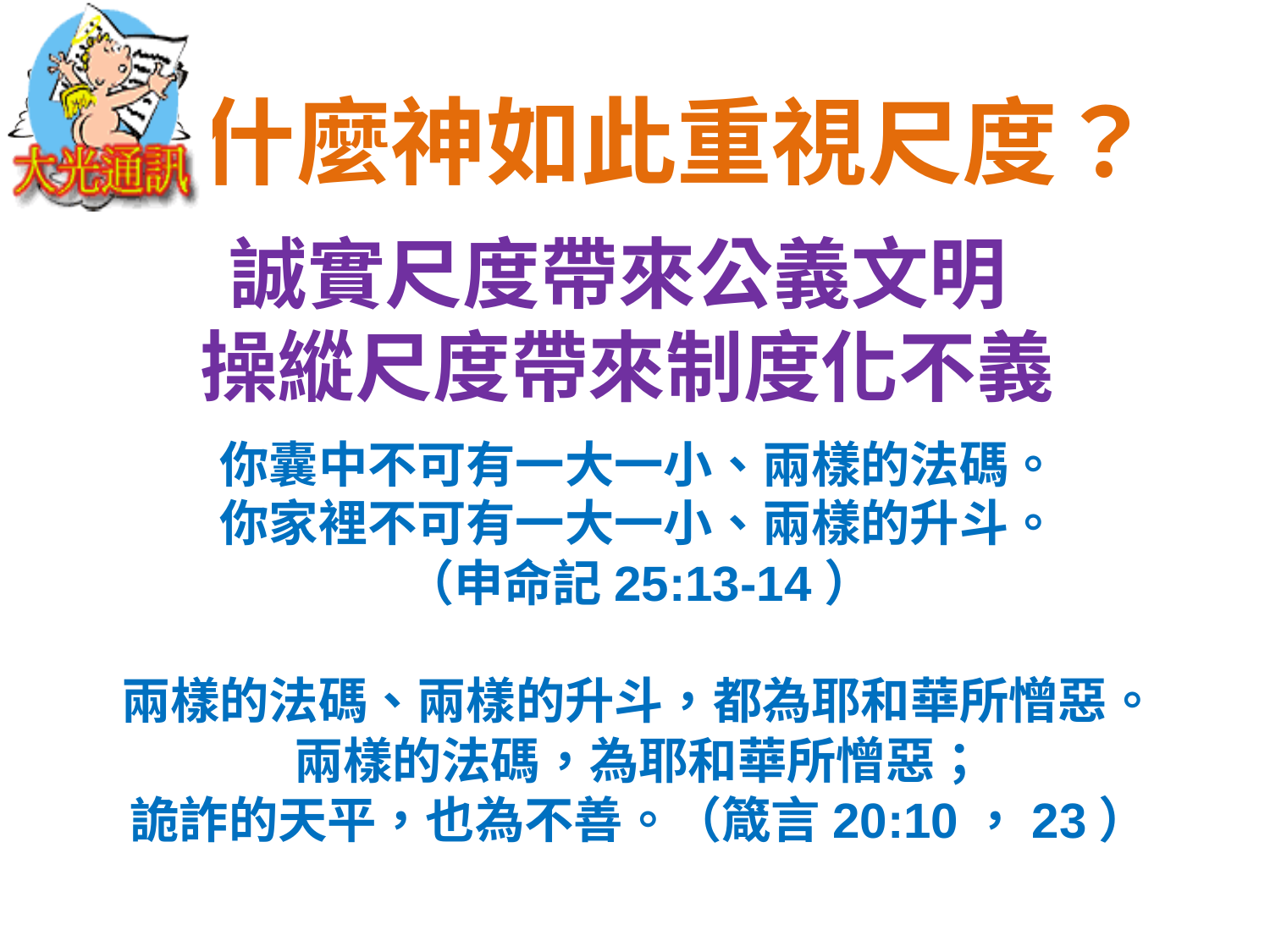

為什麼神如此重視尺度？
誠實尺度帶來公義文明
操縱尺度帶來制度化不義
你囊中不可有一大一小、兩樣的法碼。
你家裡不可有一大一小、兩樣的升斗。
（申命記25:13-14）

兩樣的法碼、兩樣的升斗，都為耶和華所憎惡。
兩樣的法碼，為耶和華所憎惡；
詭詐的天平，也為不善。（箴言20:10，23）

数字时代神的蓝图｜命・钱・爱